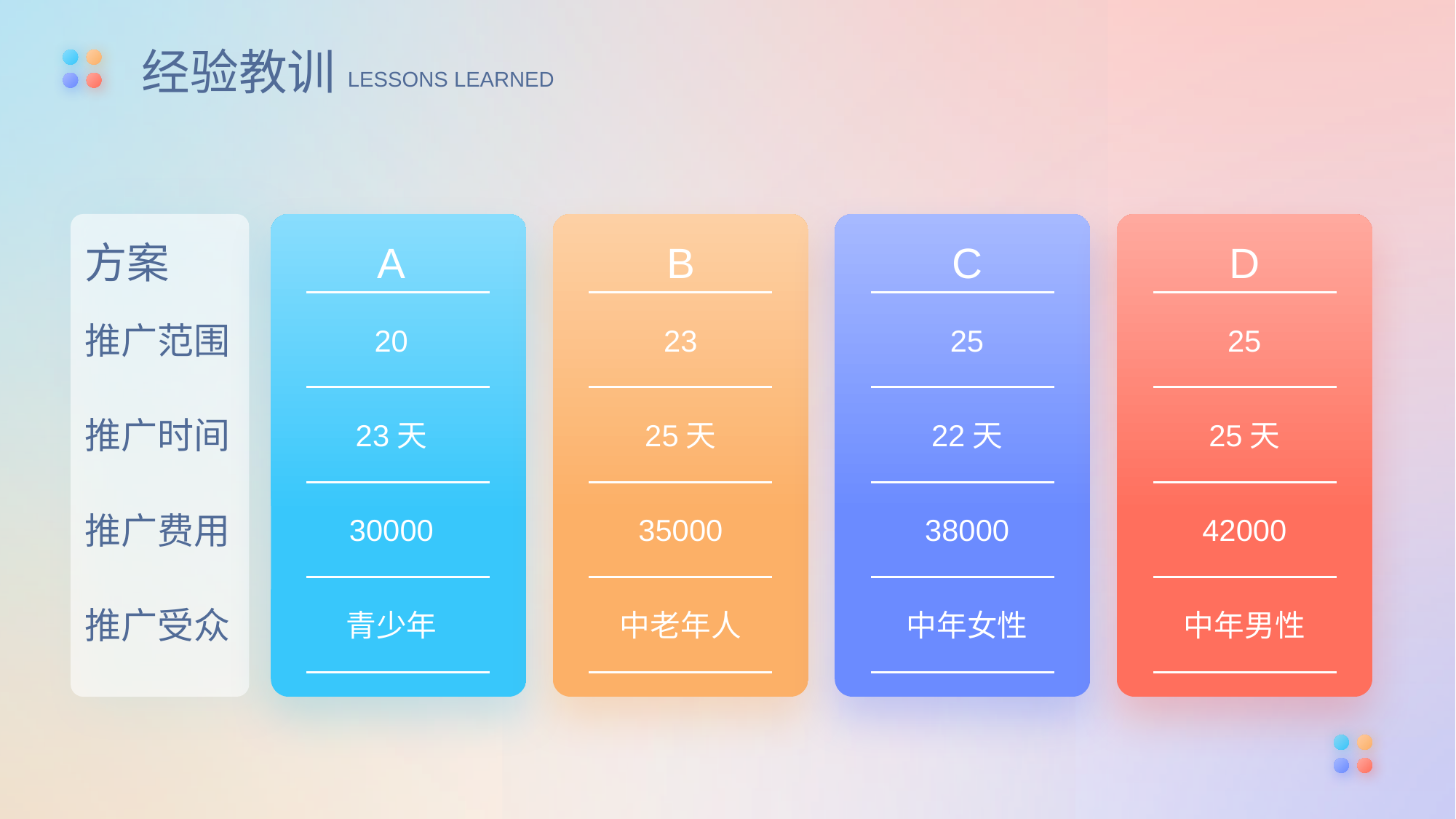

经验教训
LESSONS LEARNED

方案
A
B
C
D
推广范围
20
23
25
25
推广时间
23天
25天
22天
25天
推广费用
30000
35000
38000
42000
推广受众
青少年
中老年人
中年女性
中年男性